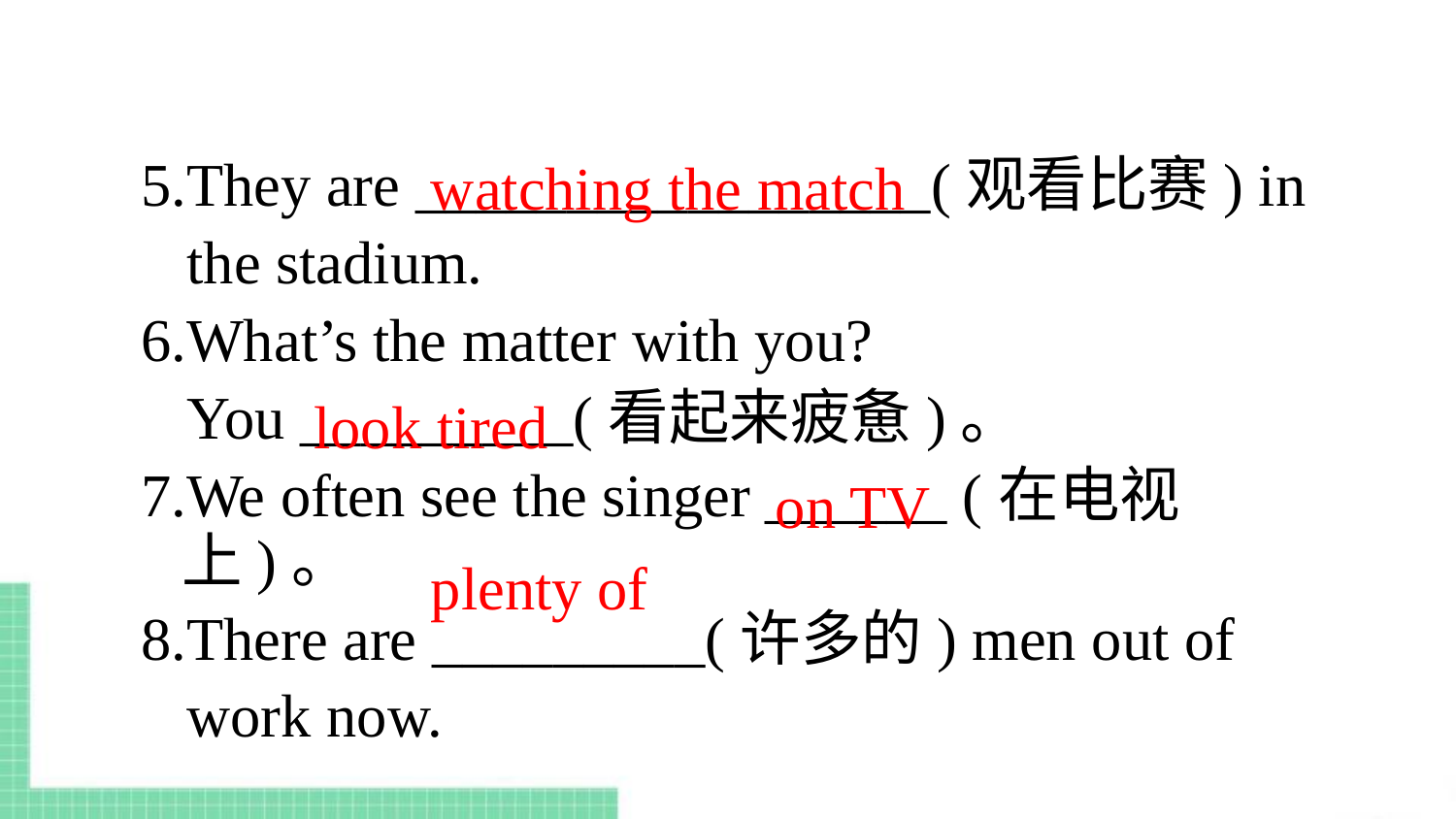

watching the match
5.They are _________________(观看比赛) in
   the stadium.
6.What’s the matter with you?
   You _________(看起来疲惫)。
7.We often see the singer ______ (在电视上)。
8.There are _________(许多的) men out of
   work now.
look tired
on TV
plenty of